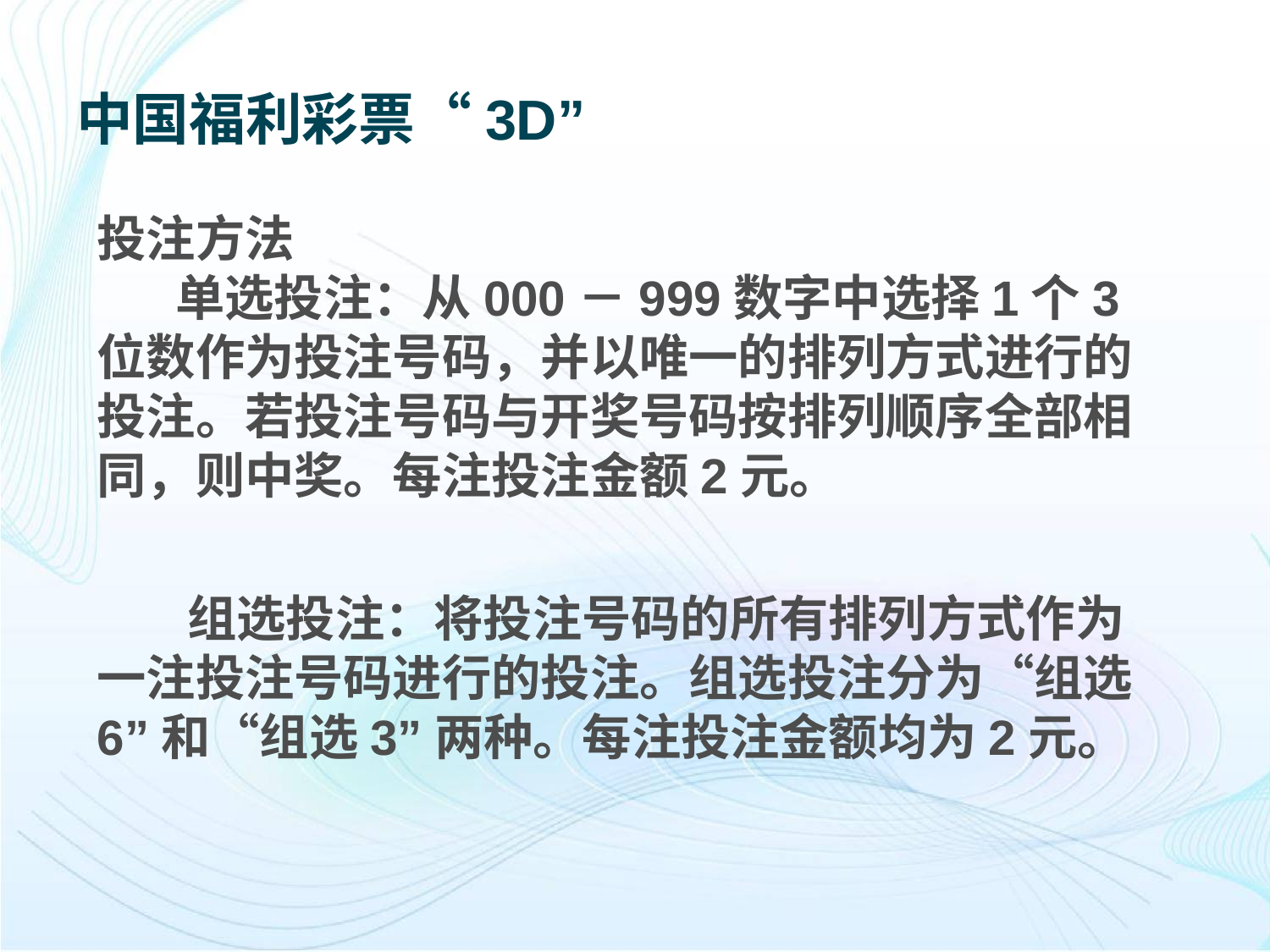

# 中国福利彩票“3D”
投注方法
       单选投注：从000－999数字中选择1个3位数作为投注号码，并以唯一的排列方式进行的投注。若投注号码与开奖号码按排列顺序全部相同，则中奖。每注投注金额2元。
       组选投注：将投注号码的所有排列方式作为一注投注号码进行的投注。组选投注分为“组选6”和“组选3”两种。每注投注金额均为2元。